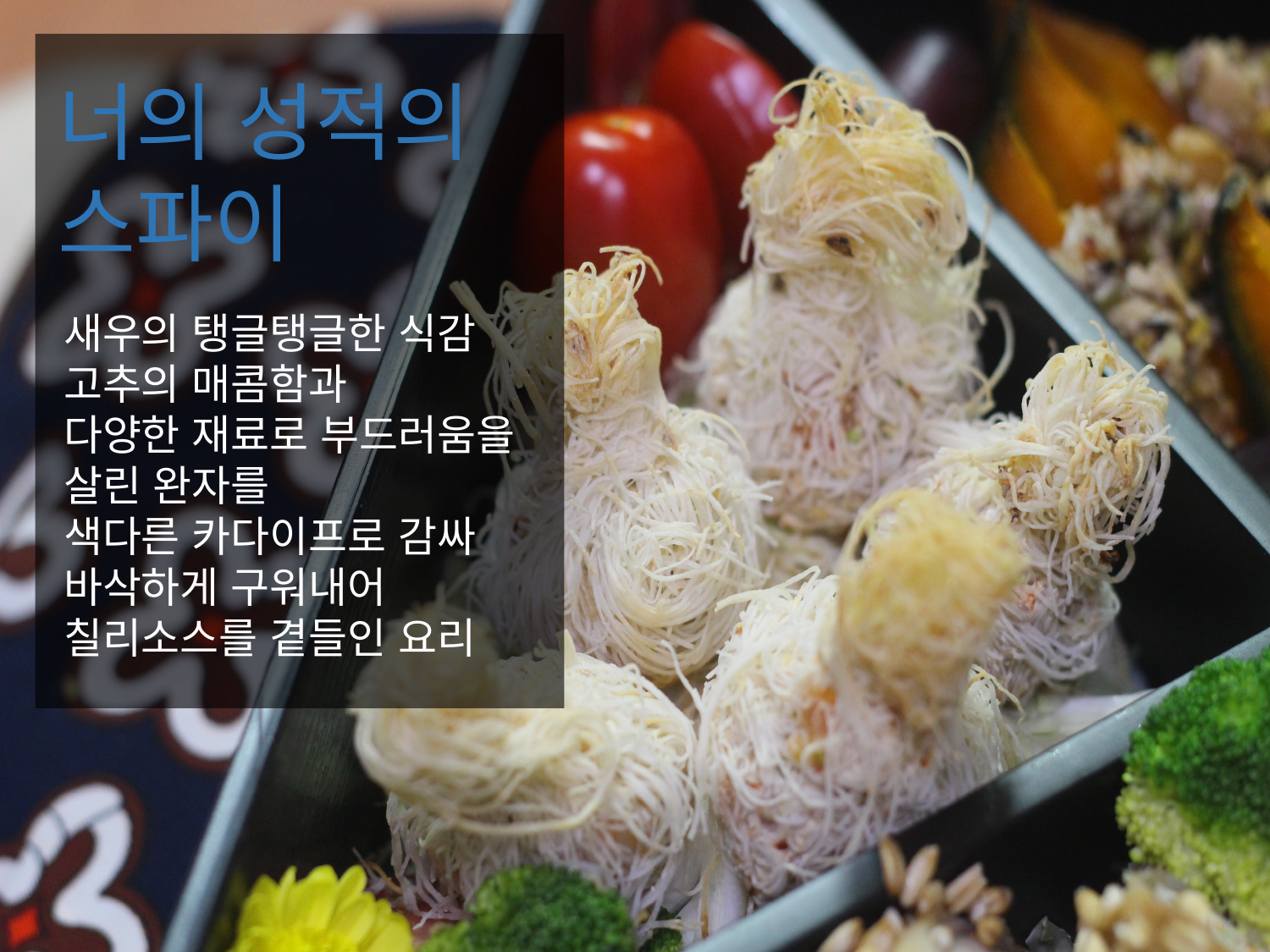

너의 성적의 스파이
새우의 탱글탱글한 식감
고추의 매콤함과
다양한 재료로 부드러움을
살린 완자를
색다른 카다이프로 감싸
바삭하게 구워내어
칠리소스를 곁들인 요리